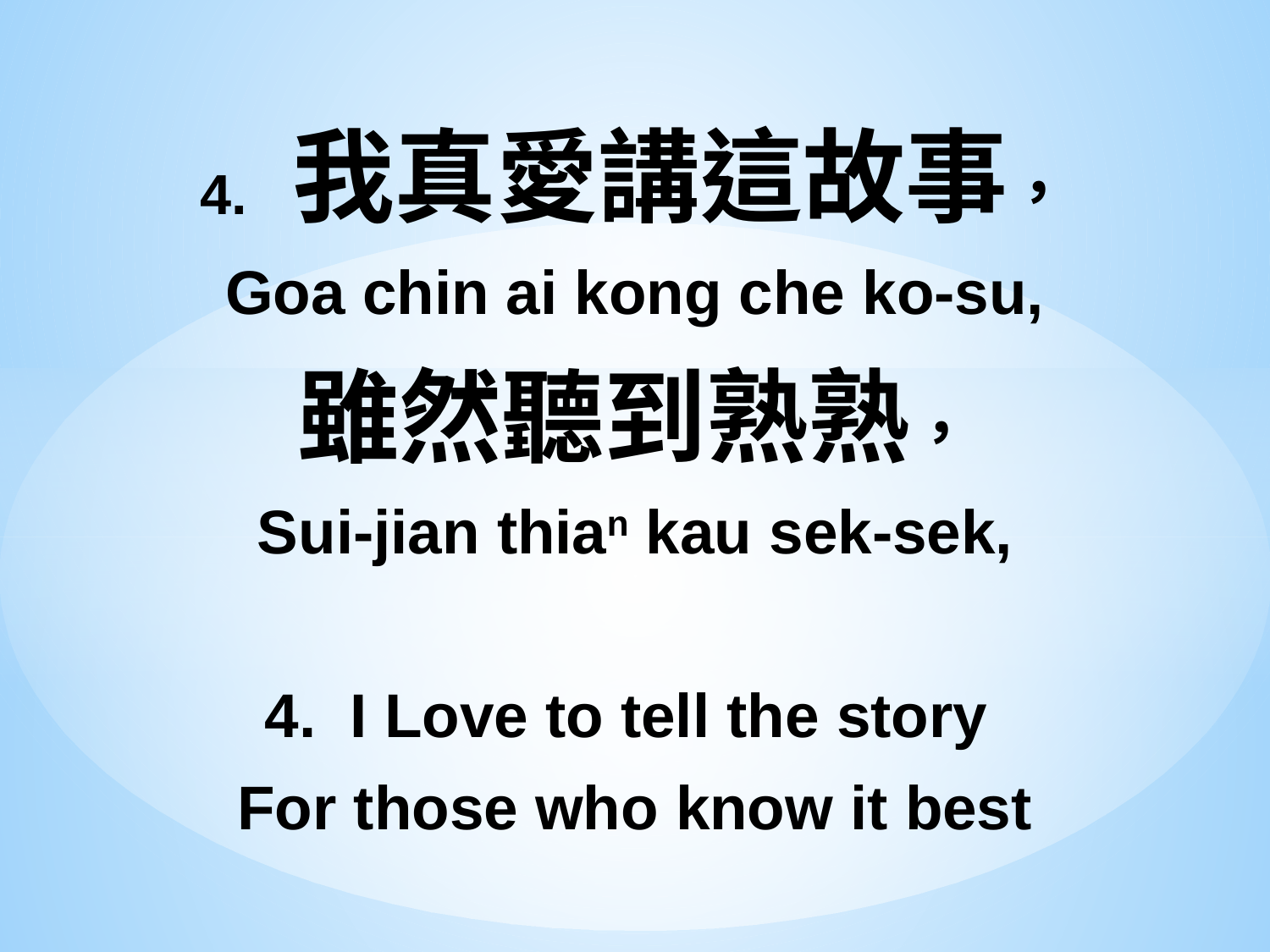

4.  我真愛講這故事，
Goa chin ai kong che ko-su,
雖然聽到熟熟，
Sui-jian thian kau sek-sek,

4.  I Love to tell the story
For those who know it best